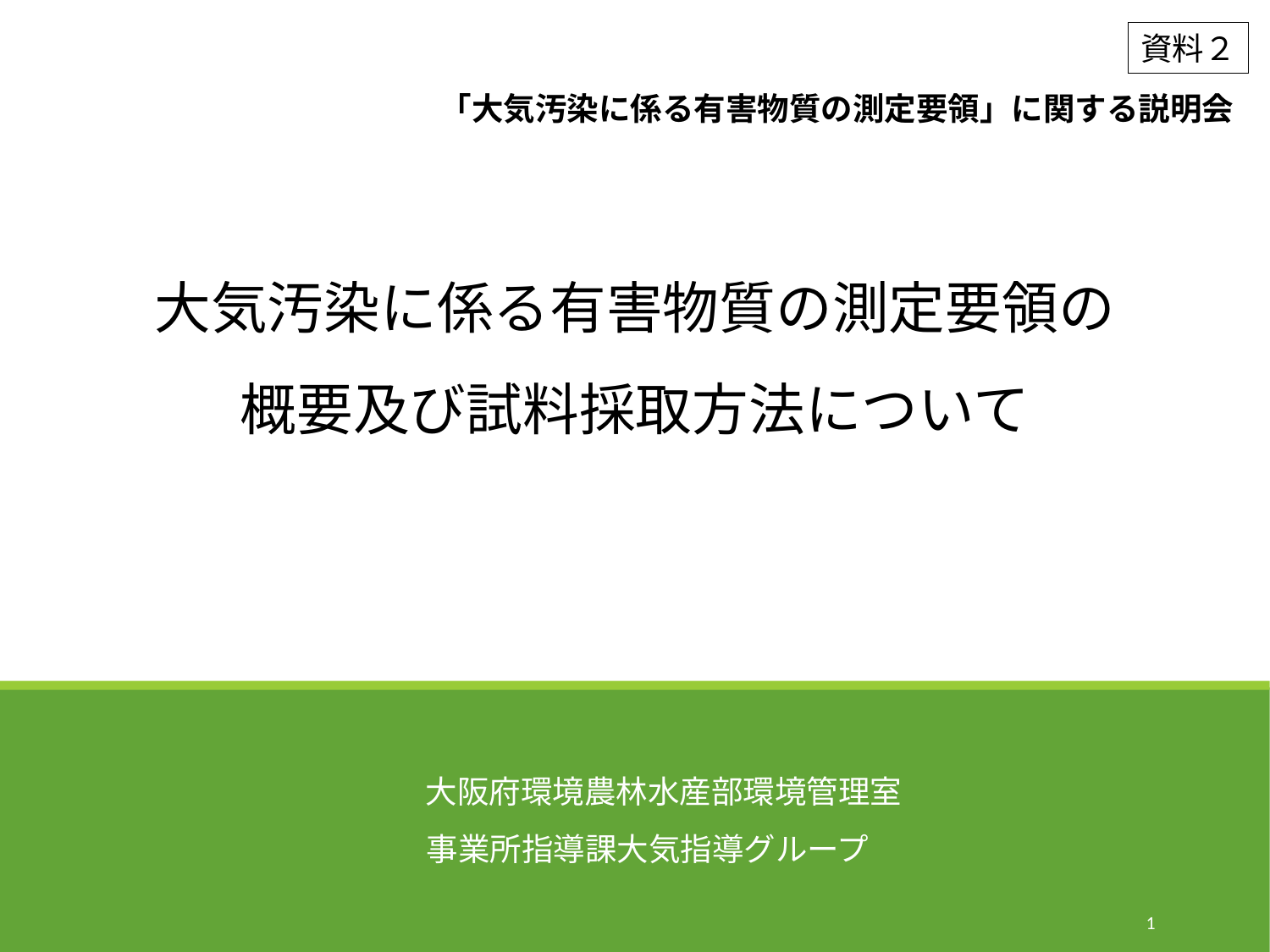

資料２
「大気汚染に係る有害物質の測定要領」に関する説明会
大気汚染に係る有害物質の測定要領の
概要及び試料採取方法について

大阪府環境農林水産部環境管理室
事業所指導課大気指導グループ
1